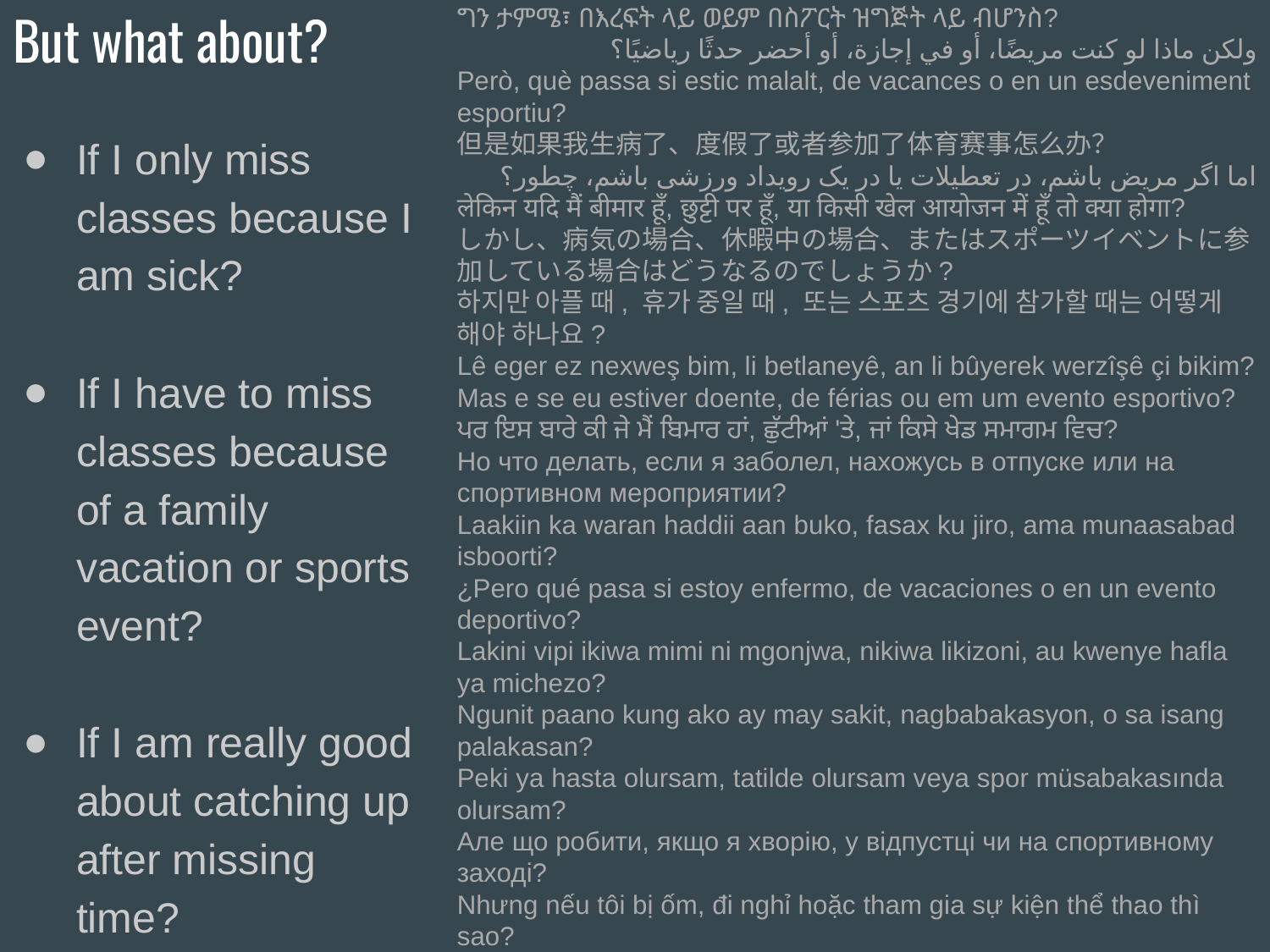

ግን ታምሜ፣ በእረፍት ላይ ወይም በስፖርት ዝግጅት ላይ ብሆንስ?
ولكن ماذا لو كنت مريضًا، أو في إجازة، أو أحضر حدثًا رياضيًا؟
Però, què passa si estic malalt, de vacances o en un esdeveniment esportiu?
但是如果我生病了、度假了或者参加了体育赛事怎么办？
اما اگر مریض باشم، در تعطیلات یا در یک رویداد ورزشی باشم، چطور؟
लेकिन यदि मैं बीमार हूँ, छुट्टी पर हूँ, या किसी खेल आयोजन में हूँ तो क्या होगा?
しかし、病気の場合、休暇中の場合、またはスポーツイベントに参加している場合はどうなるのでしょうか?
하지만 아플 때, 휴가 중일 때, 또는 스포츠 경기에 참가할 때는 어떻게 해야 하나요?
Lê eger ez nexweş bim, li betlaneyê, an li bûyerek werzîşê çi bikim?
Mas e se eu estiver doente, de férias ou em um evento esportivo?
ਪਰ ਇਸ ਬਾਰੇ ਕੀ ਜੇ ਮੈਂ ਬਿਮਾਰ ਹਾਂ, ਛੁੱਟੀਆਂ 'ਤੇ, ਜਾਂ ਕਿਸੇ ਖੇਡ ਸਮਾਗਮ ਵਿਚ?
Но что делать, если я заболел, нахожусь в отпуске или на спортивном мероприятии?
Laakiin ka waran haddii aan buko, fasax ku jiro, ama munaasabad isboorti?
¿Pero qué pasa si estoy enfermo, de vacaciones o en un evento deportivo?
Lakini vipi ikiwa mimi ni mgonjwa, nikiwa likizoni, au kwenye hafla ya michezo?
Ngunit paano kung ako ay may sakit, nagbabakasyon, o sa isang palakasan?
Peki ya hasta olursam, tatilde olursam veya spor müsabakasında olursam?
Але що робити, якщо я хворію, у відпустці чи на спортивному заході?
Nhưng nếu tôi bị ốm, đi nghỉ hoặc tham gia sự kiện thể thao thì sao?
But what about?

If I only miss classes because I am sick?
If I have to miss classes because of a family vacation or sports event?
If I am really good about catching up after missing time?